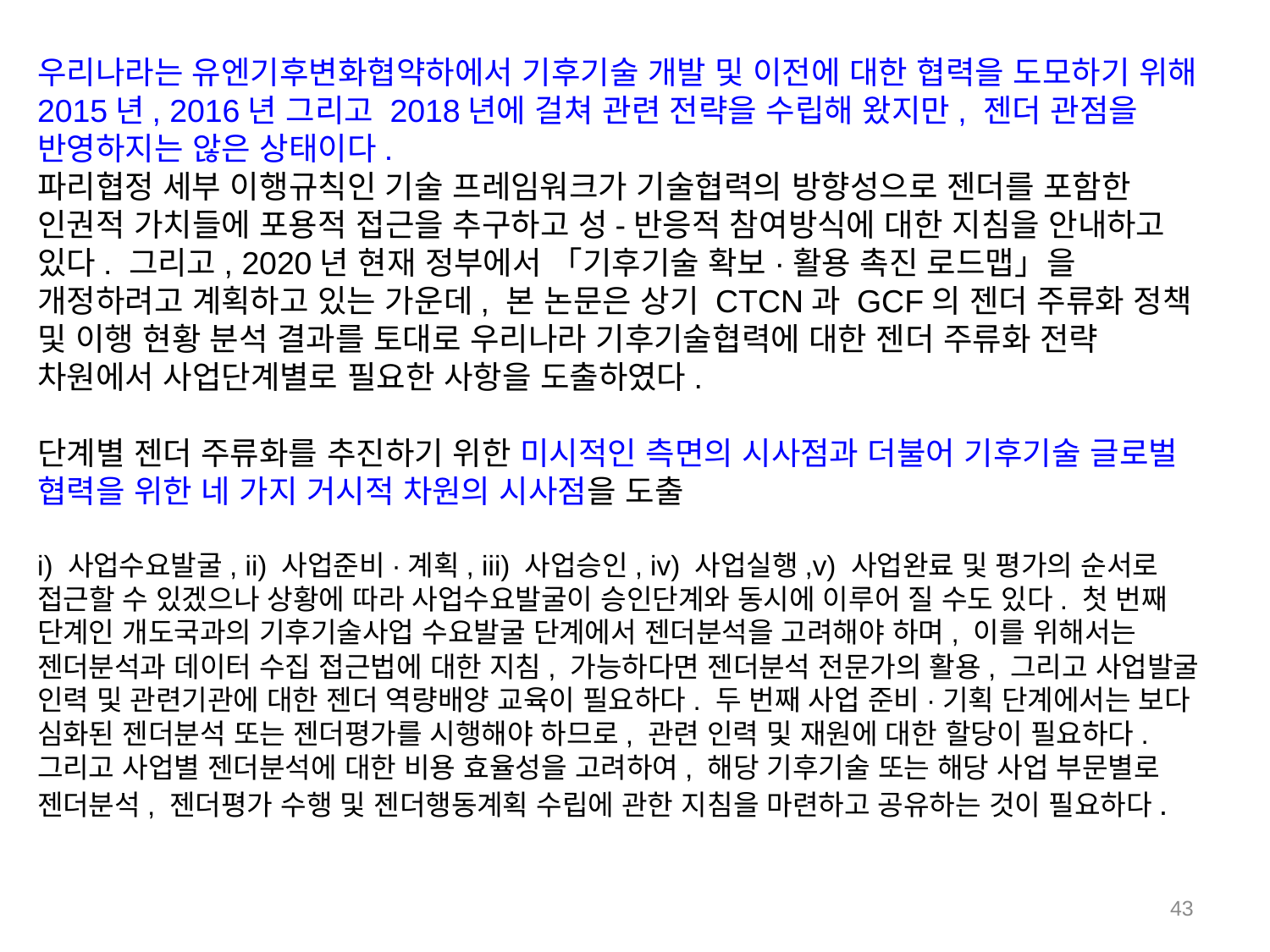

우리나라는 유엔기후변화협약하에서 기후기술 개발 및 이전에 대한 협력을 도모하기 위해 2015년, 2016년 그리고 2018년에 걸쳐 관련 전략을 수립해 왔지만, 젠더 관점을 반영하지는 않은 상태이다.
파리협정 세부 이행규칙인 기술 프레임워크가 기술협력의 방향성으로 젠더를 포함한 인권적 가치들에 포용적 접근을 추구하고 성-반응적 참여방식에 대한 지침을 안내하고 있다. 그리고, 2020년 현재 정부에서 「기후기술 확보·활용 촉진 로드맵」을 개정하려고 계획하고 있는 가운데, 본 논문은 상기 CTCN과 GCF의 젠더 주류화 정책 및 이행 현황 분석 결과를 토대로 우리나라 기후기술협력에 대한 젠더 주류화 전략 차원에서 사업단계별로 필요한 사항을 도출하였다.

단계별 젠더 주류화를 추진하기 위한 미시적인 측면의 시사점과 더불어 기후기술 글로벌 협력을 위한 네 가지 거시적 차원의 시사점을 도출

i) 사업수요발굴, ii) 사업준비·계획, iii) 사업승인, iv) 사업실행,v) 사업완료 및 평가의 순서로 접근할 수 있겠으나 상황에 따라 사업수요발굴이 승인단계와 동시에 이루어 질 수도 있다. 첫 번째 단계인 개도국과의 기후기술사업 수요발굴 단계에서 젠더분석을 고려해야 하며, 이를 위해서는 젠더분석과 데이터 수집 접근법에 대한 지침, 가능하다면 젠더분석 전문가의 활용, 그리고 사업발굴 인력 및 관련기관에 대한 젠더 역량배양 교육이 필요하다. 두 번째 사업 준비·기획 단계에서는 보다 심화된 젠더분석 또는 젠더평가를 시행해야 하므로, 관련 인력 및 재원에 대한 할당이 필요하다. 그리고 사업별 젠더분석에 대한 비용 효율성을 고려하여, 해당 기후기술 또는 해당 사업 부문별로 젠더분석, 젠더평가 수행 및 젠더행동계획 수립에 관한 지침을 마련하고 공유하는 것이 필요하다.
43